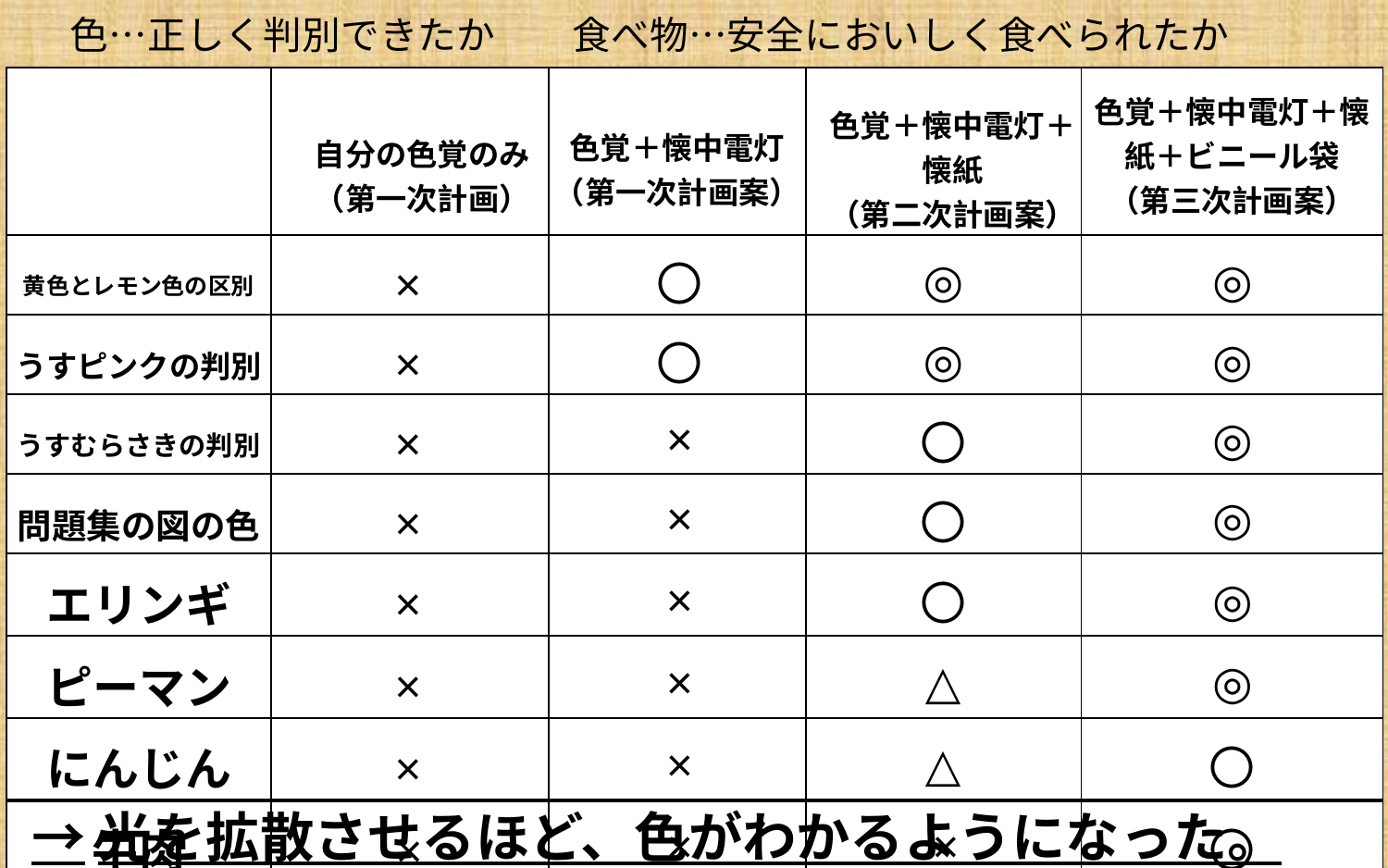

色…正しく判別できたか　　食べ物…安全においしく食べられたか
|  | 自分の色覚のみ （第一次計画） | 色覚＋懐中電灯 （第一次計画案） | 色覚＋懐中電灯＋懐紙 （第二次計画案） | 色覚＋懐中電灯＋懐紙＋ビニール袋 （第三次計画案） |
| --- | --- | --- | --- | --- |
| 黄色とレモン色の区別 | × | 〇 | ◎ | ◎ |
| うすピンクの判別 | × | 〇 | ◎ | ◎ |
| うすむらさきの判別 | × | × | 〇 | ◎ |
| 問題集の図の色 | × | × | 〇 | ◎ |
| エリンギ | × | × | 〇 | ◎ |
| ピーマン | × | × | △ | ◎ |
| にんじん | × | × | △ | 〇 |
| 牛肉 | × | × | × | 〇 |
→光を拡散させるほど、色がわかるようになった。